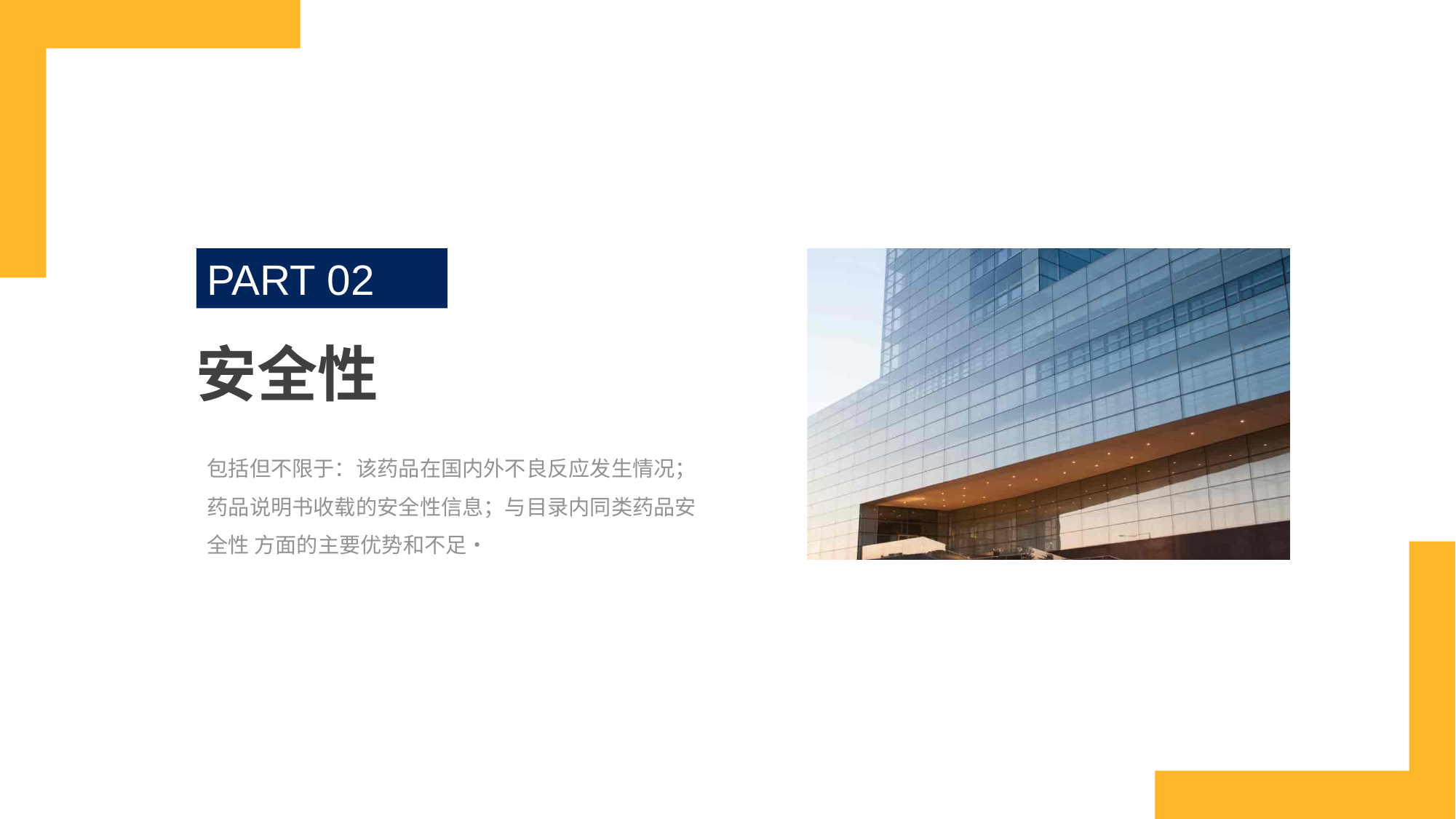

PART 02

安全性
包括但不限于：该药品在国内外不良反应发生情况；药品说明书收载的安全性信息；与目录内同类药品安全性 方面的主要优势和不足•